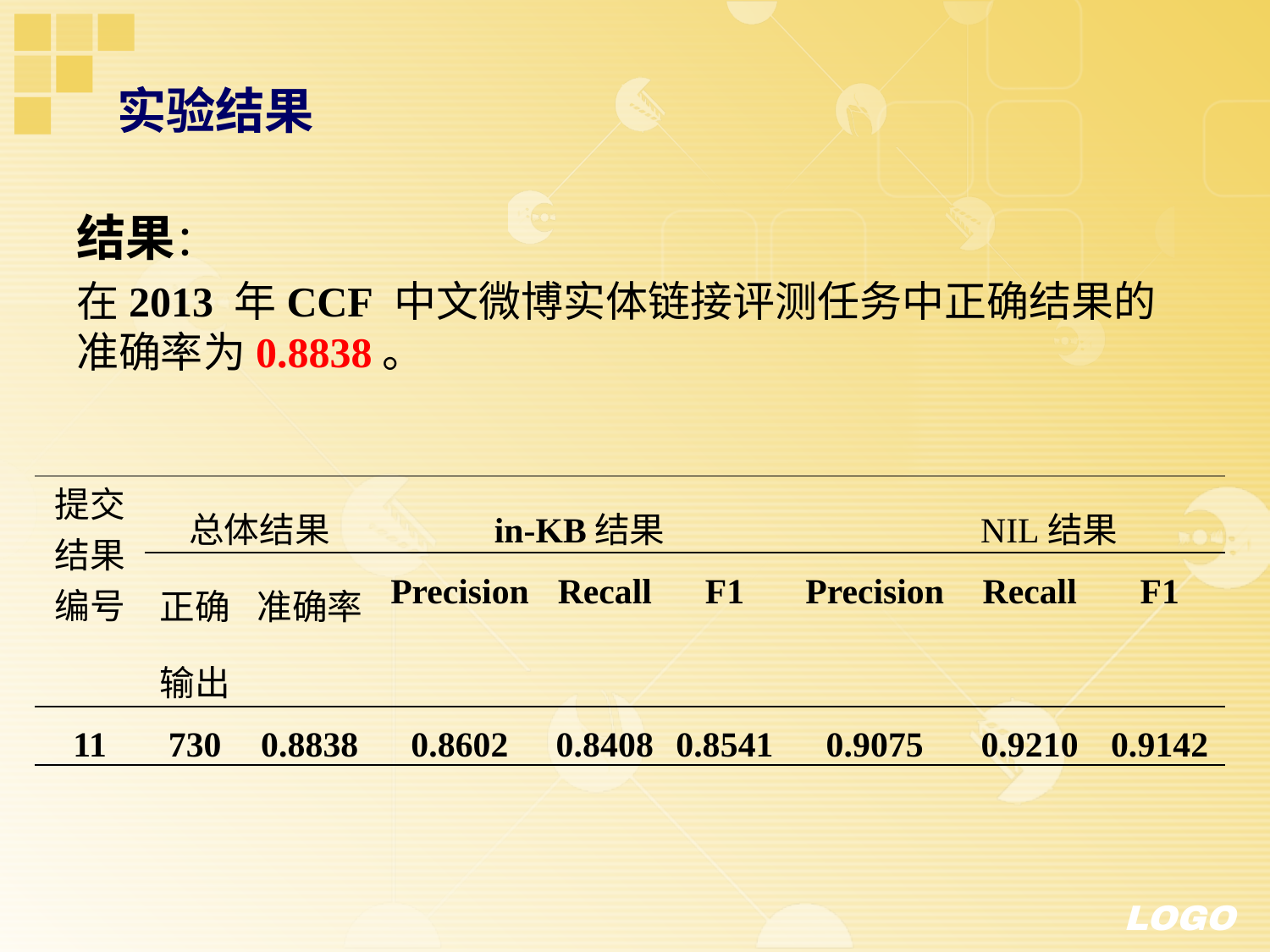

# 实验结果
结果：
在2013 年CCF 中文微博实体链接评测任务中正确结果的准确率为0.8838。
| 提交结果编号 | 总体结果 |  | in-KB结果 |  |  | NIL结果 |  |  |
| --- | --- | --- | --- | --- | --- | --- | --- | --- |
|  | 正确输出 | 准确率 | Precision | Recall | F1 | Precision | Recall | F1 |
| 11 | 730 | 0.8838 | 0.8602 | 0.8408 | 0.8541 | 0.9075 | 0.9210 | 0.9142 |